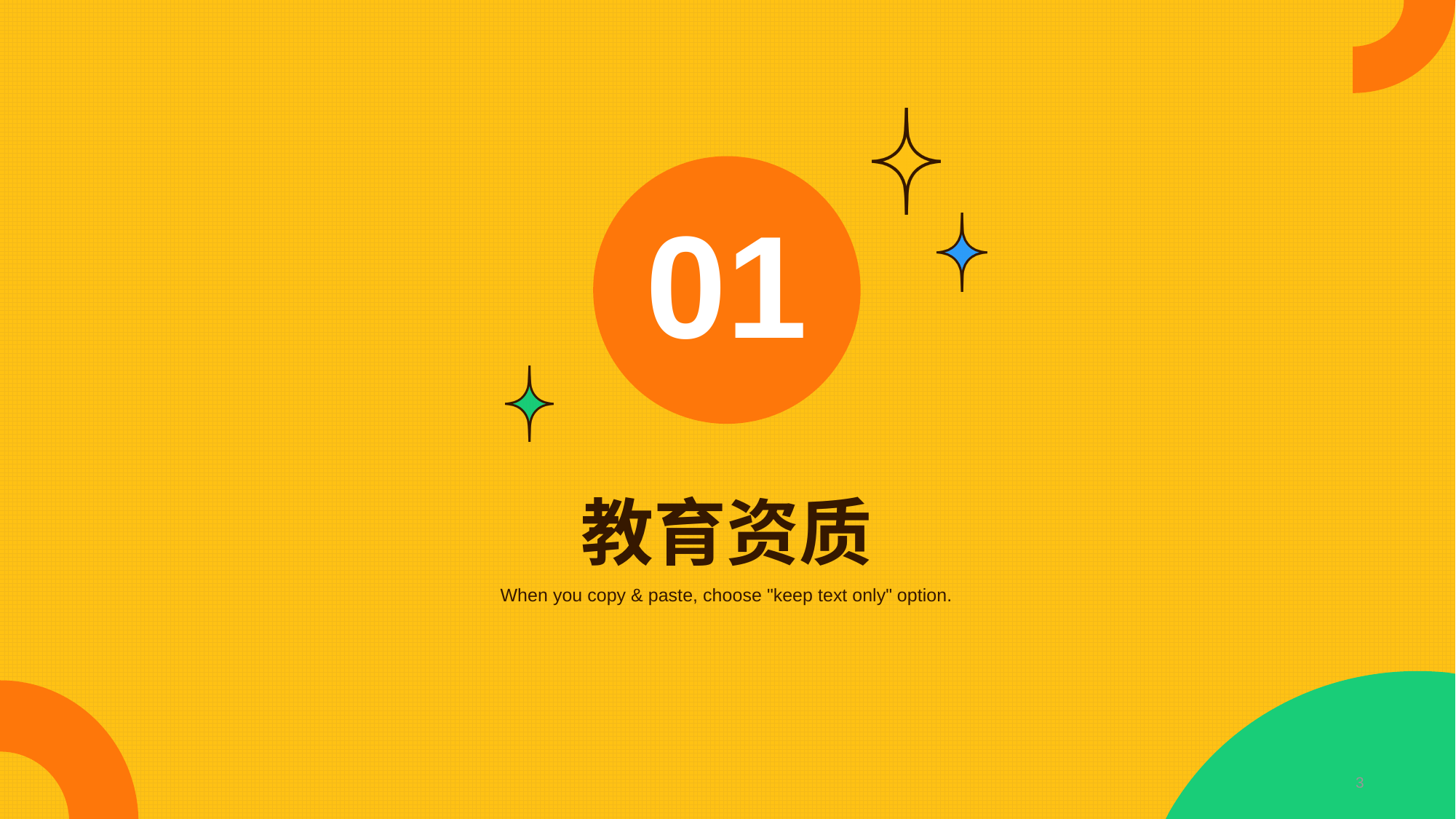

01
# 教育资质
When you copy & paste, choose "keep text only" option.
3